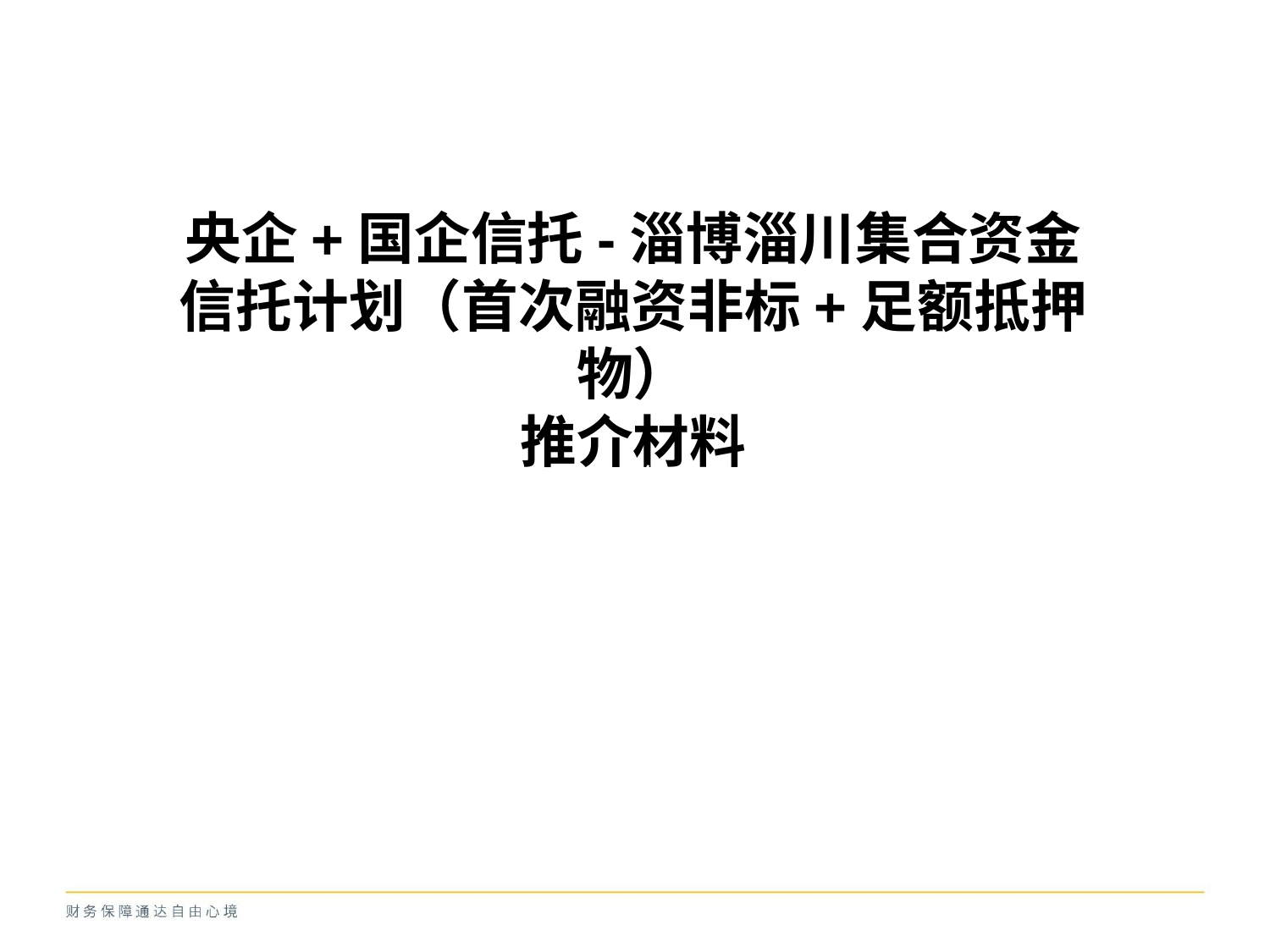

# 央企+国企信托-淄博淄川集合资金信托计划（首次融资非标+足额抵押物）
推介材料
202 年4月